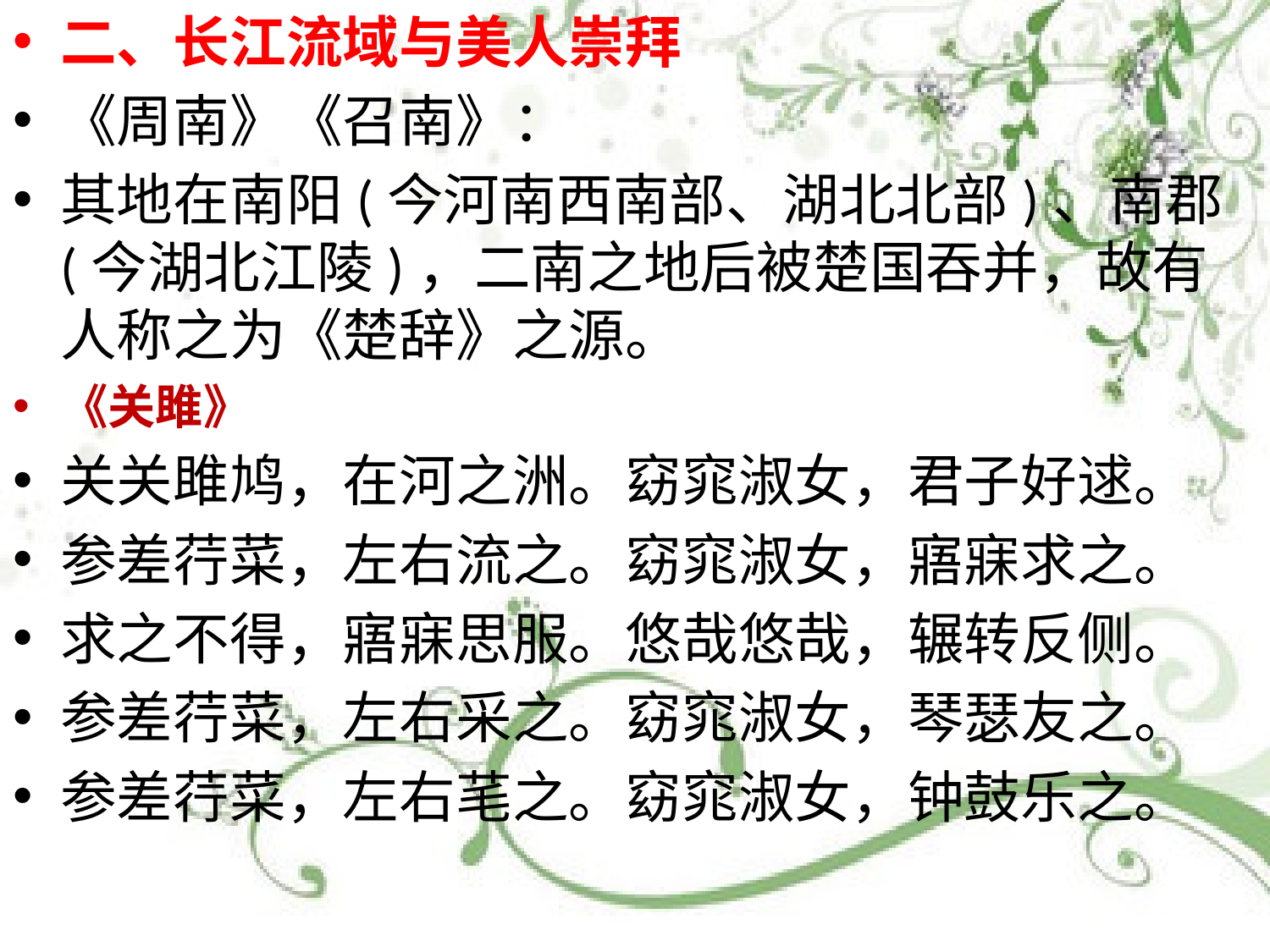

二、长江流域与美人崇拜
《周南》《召南》：
其地在南阳(今河南西南部、湖北北部)、南郡(今湖北江陵)，二南之地后被楚国吞并，故有人称之为《楚辞》之源。
《关雎》
关关雎鸠，在河之洲。窈窕淑女，君子好逑。
参差荇菜，左右流之。窈窕淑女，寤寐求之。
求之不得，寤寐思服。悠哉悠哉，辗转反侧。
参差荇菜，左右采之。窈窕淑女，琴瑟友之。
参差荇菜，左右芼之。窈窕淑女，钟鼓乐之。